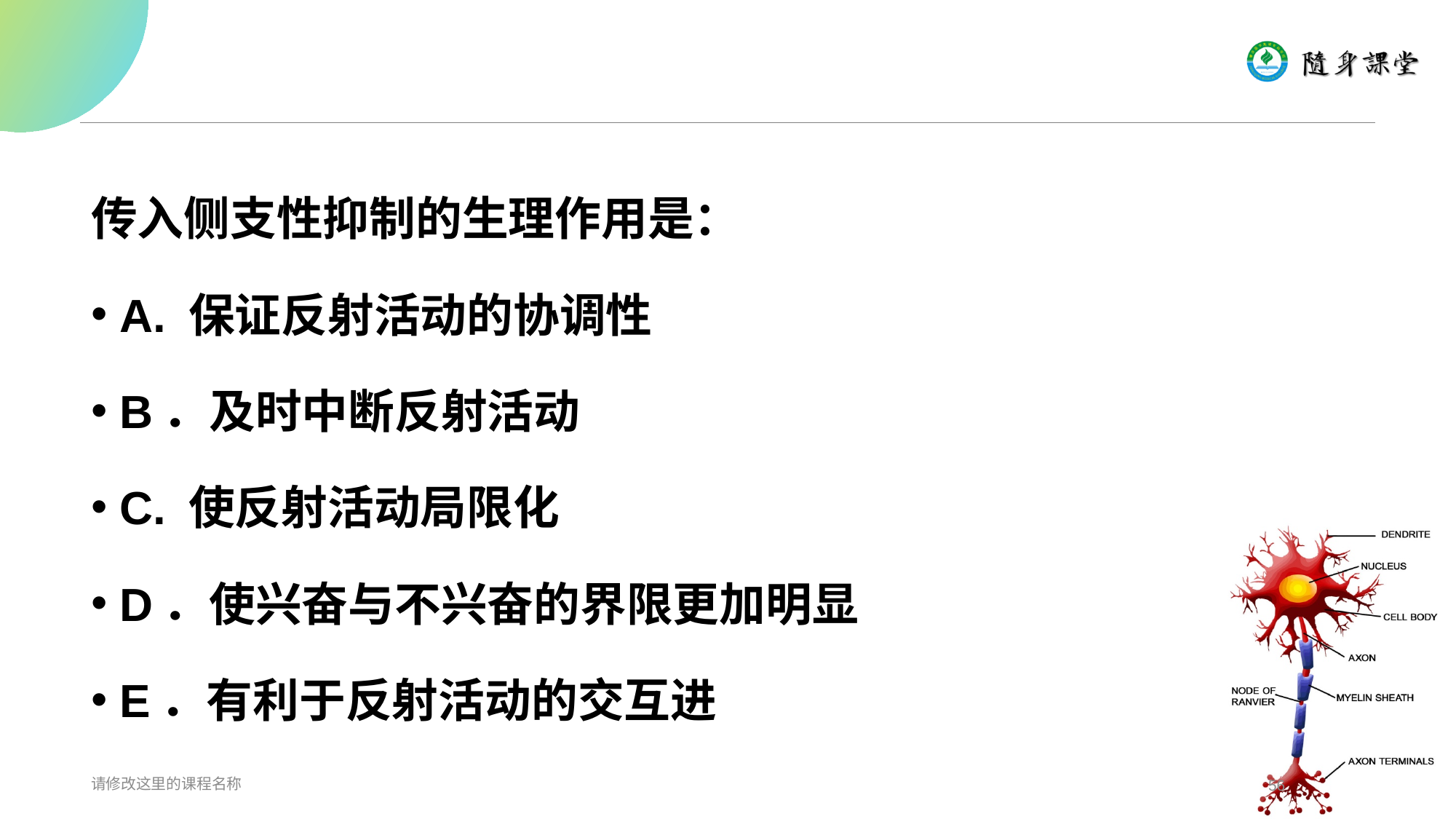

#
传入侧支性抑制的生理作用是：
A. 保证反射活动的协调性
B．及时中断反射活动
C. 使反射活动局限化
D．使兴奋与不兴奋的界限更加明显
E．有利于反射活动的交互进
请修改这里的课程名称
56